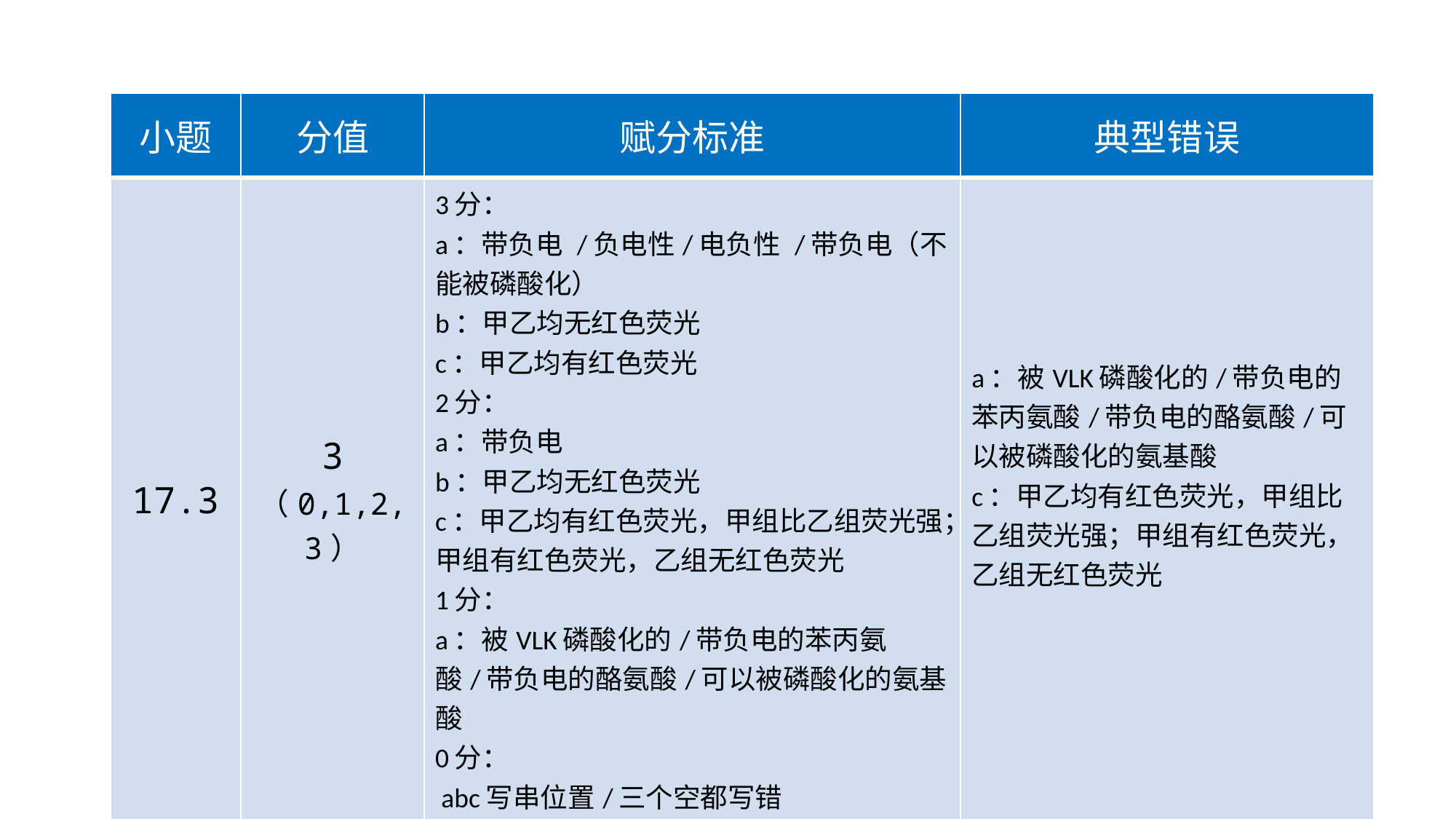

| 小题 | 分值 | 赋分标准 | 典型错误 |
| --- | --- | --- | --- |
| 17.3 | 3 （0,1,2,3） | 3分： a：带负电 /负电性/电负性 /带负电（不能被磷酸化） b：甲乙均无红色荧光 c：甲乙均有红色荧光 2分： a：带负电 b：甲乙均无红色荧光 c：甲乙均有红色荧光，甲组比乙组荧光强；甲组有红色荧光，乙组无红色荧光 1分： a：被VLK磷酸化的/带负电的苯丙氨酸/带负电的酪氨酸/可以被磷酸化的氨基酸 0分： abc写串位置/三个空都写错 | a：被VLK磷酸化的/带负电的苯丙氨酸/带负电的酪氨酸/可以被磷酸化的氨基酸 c：甲乙均有红色荧光，甲组比乙组荧光强；甲组有红色荧光，乙组无红色荧光 |